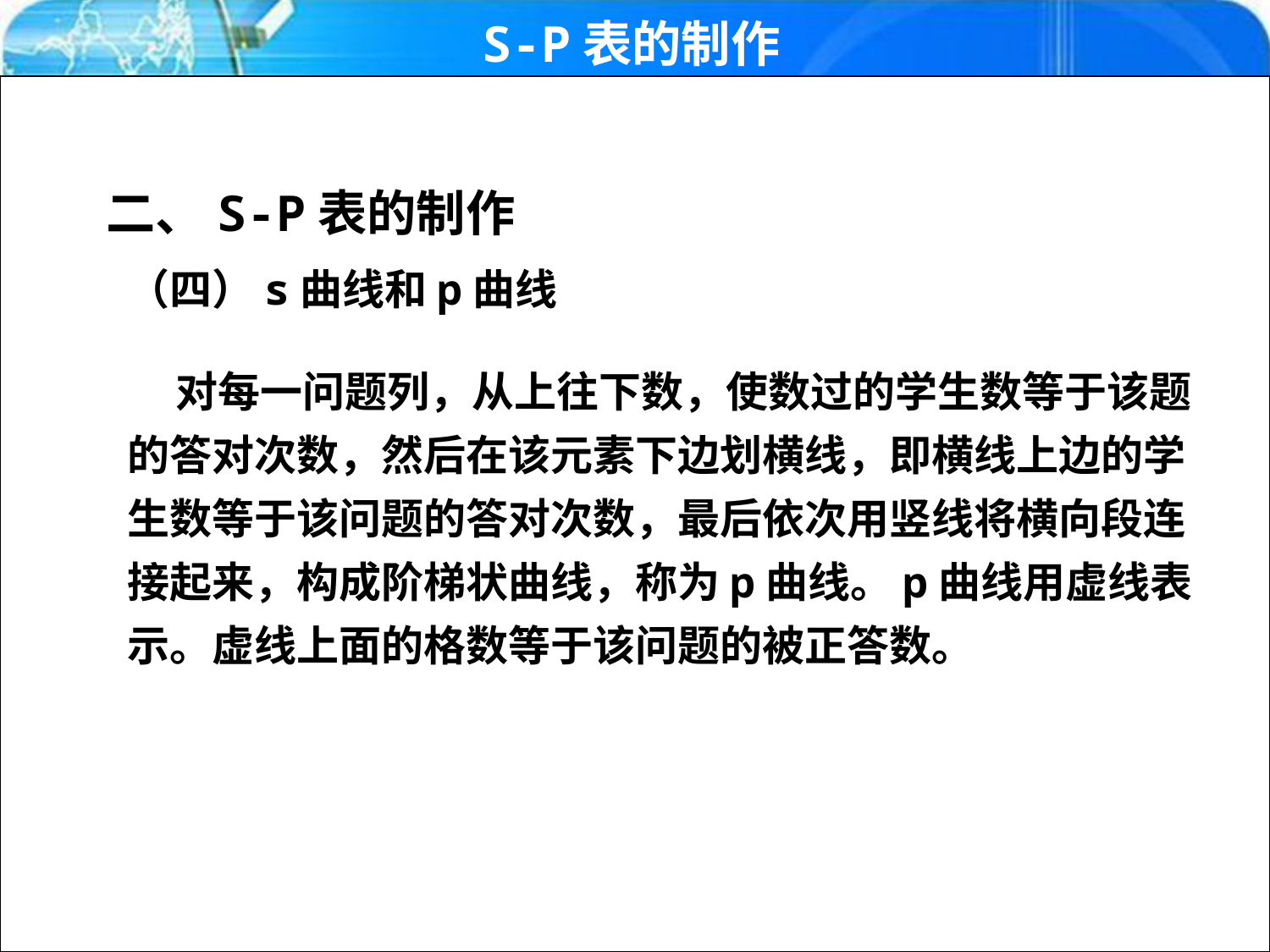

S-P表的制作
二、S-P表的制作
（四）s曲线和p曲线
    对每一问题列，从上往下数，使数过的学生数等于该题的答对次数，然后在该元素下边划横线，即横线上边的学生数等于该问题的答对次数，最后依次用竖线将横向段连接起来，构成阶梯状曲线，称为p曲线。p曲线用虚线表示。虚线上面的格数等于该问题的被正答数。